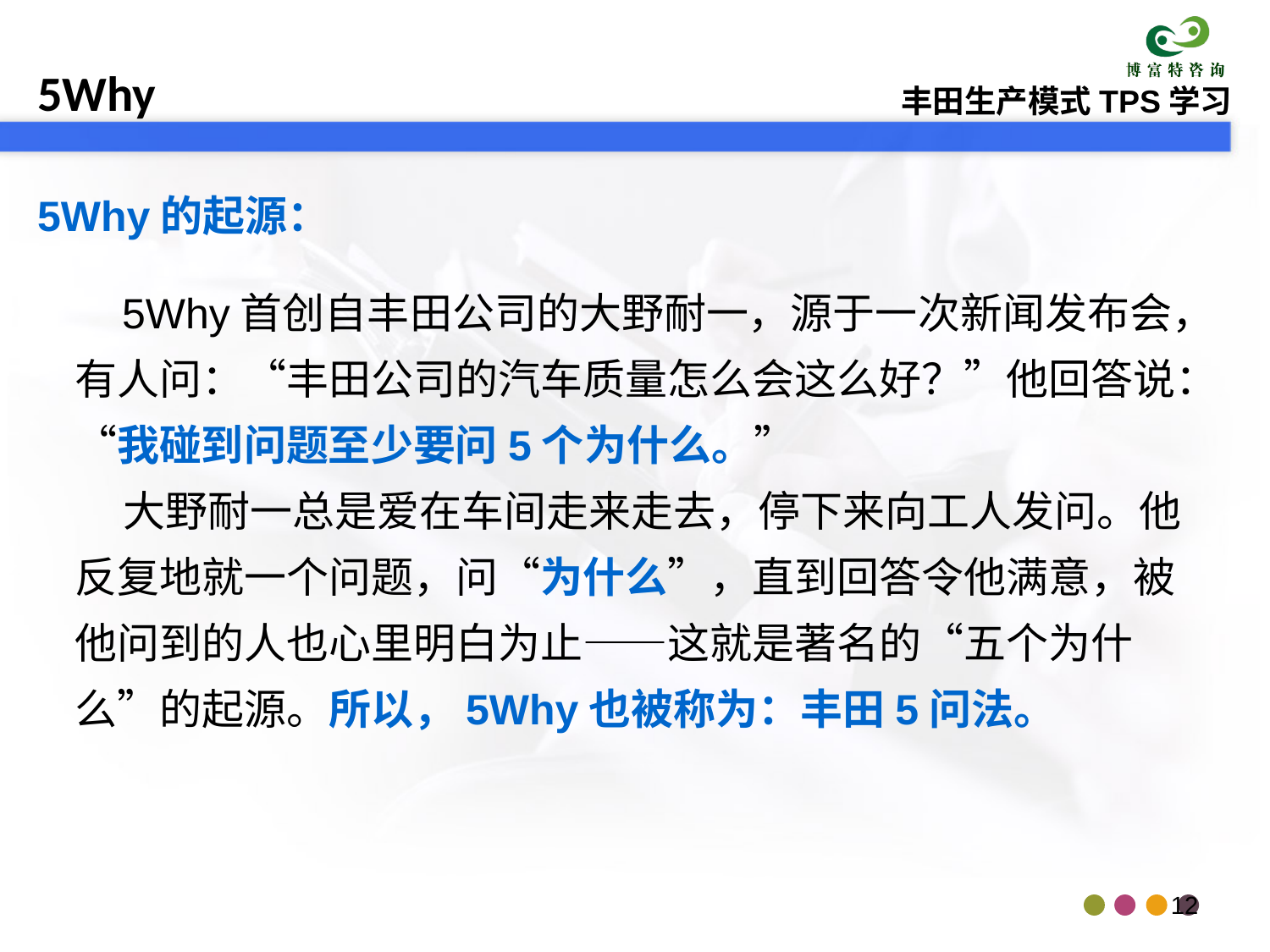

5Why的起源：
    5Why首创自丰田公司的大野耐一，源于一次新闻发布会，有人问：“丰田公司的汽车质量怎么会这么好？”他回答说：“我碰到问题至少要问5个为什么。”
    大野耐一总是爱在车间走来走去，停下来向工人发问。他反复地就一个问题，问“为什么”，直到回答令他满意，被他问到的人也心里明白为止——这就是著名的“五个为什么”的起源。所以，5Why也被称为：丰田5问法。